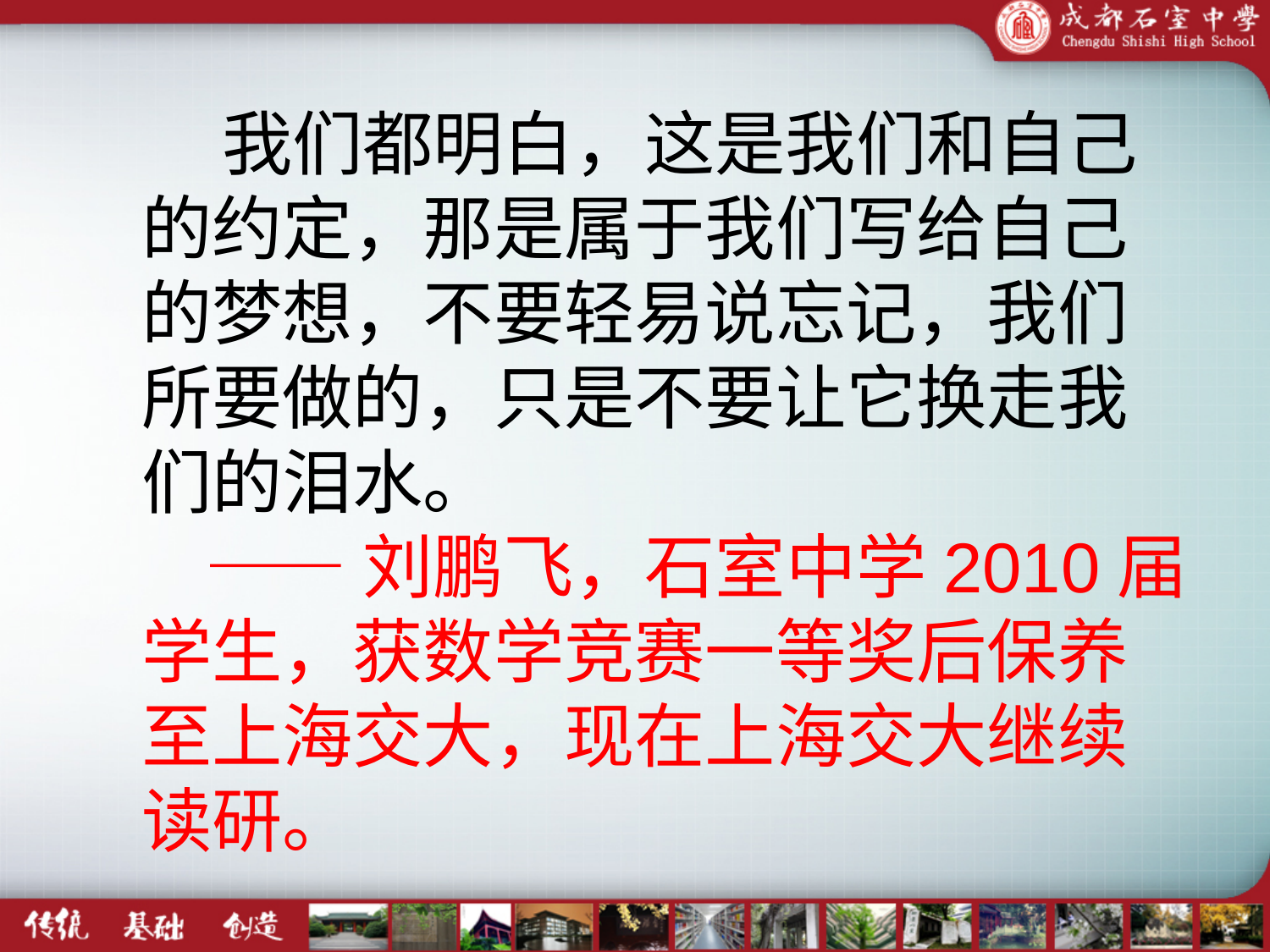

我们都明白，这是我们和自己的约定，那是属于我们写给自己的梦想，不要轻易说忘记，我们所要做的，只是不要让它换走我们的泪水。
    ——刘鹏飞，石室中学2010届学生，获数学竞赛一等奖后保养至上海交大，现在上海交大继续读研。